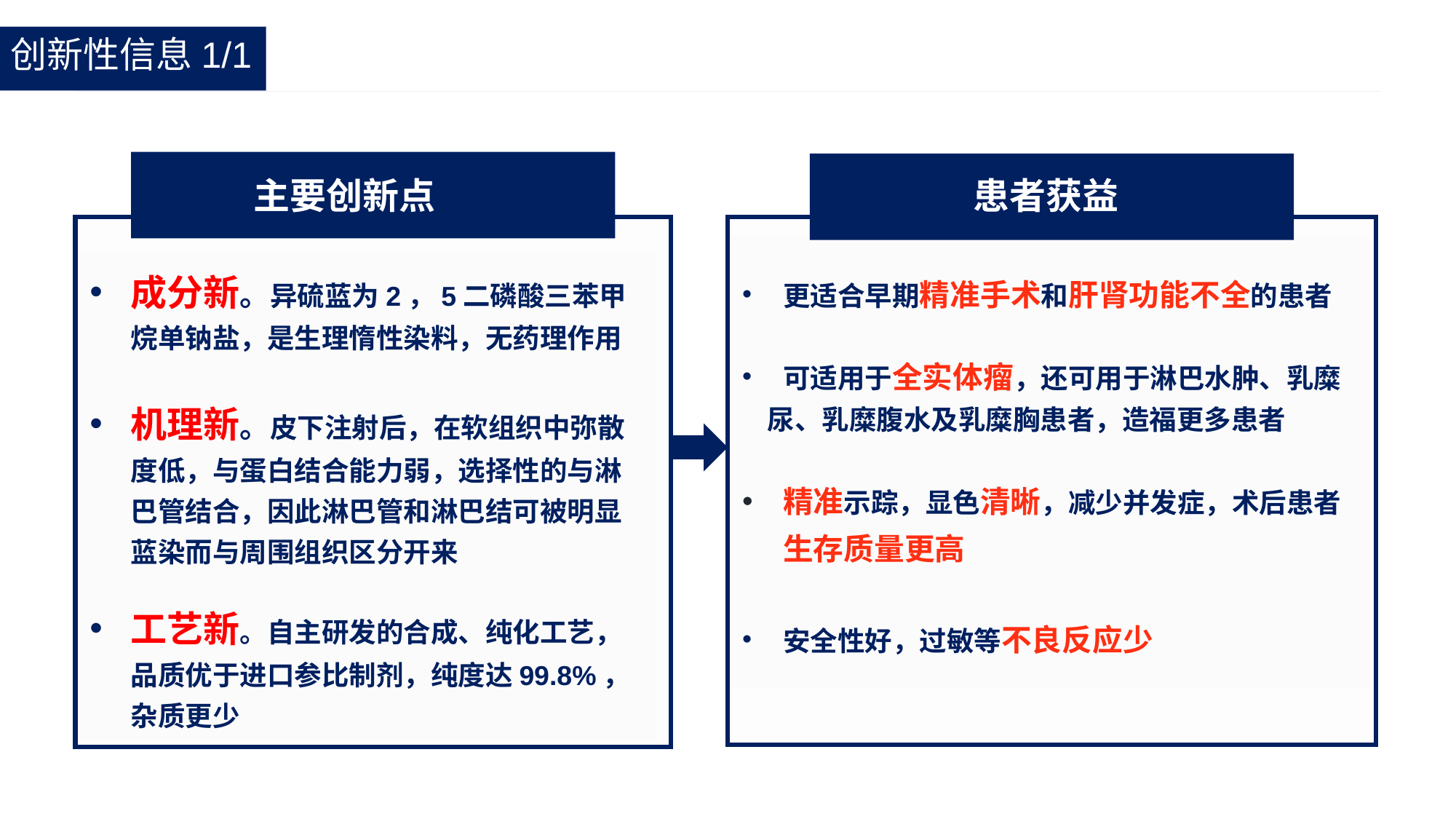

创新性信息1/1

主要创新点

患者获益

更适合早期精准手术和肝肾功能不全的患者
可适用于全实体瘤，还可用于淋巴水肿、乳糜
   尿、乳糜腹水及乳糜胸患者，造福更多患者
精准示踪，显色清晰，减少并发症，术后患者生存质量更高
安全性好，过敏等不良反应少

成分新。异硫蓝为2，5二磷酸三苯甲烷单钠盐，是生理惰性染料，无药理作用
机理新。皮下注射后，在软组织中弥散度低，与蛋白结合能力弱，选择性的与淋巴管结合，因此淋巴管和淋巴结可被明显蓝染而与周围组织区分开来
工艺新。自主研发的合成、纯化工艺，品质优于进口参比制剂，纯度达99.8%，杂质更少